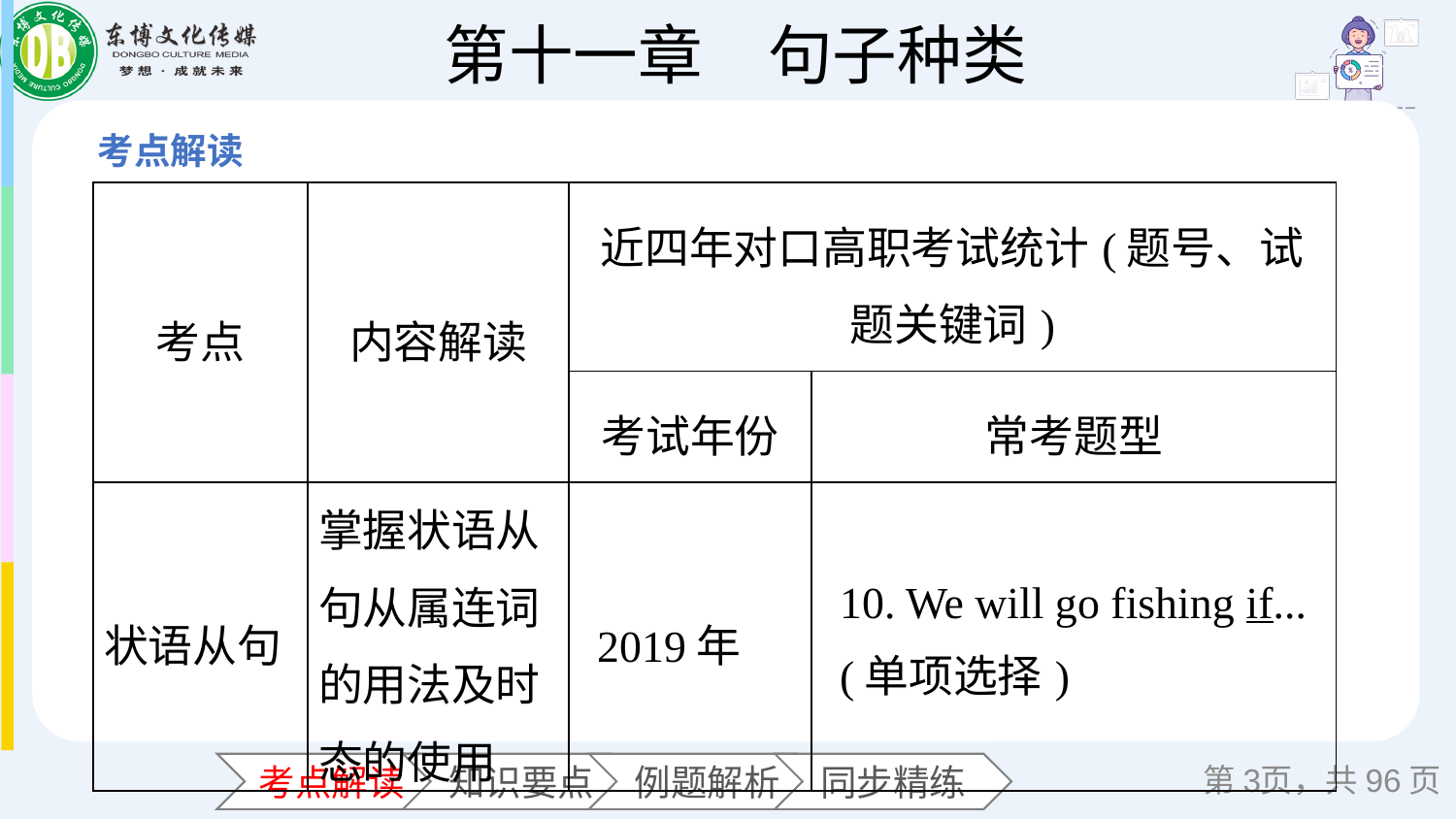

| 考点 | 内容解读 | 近四年对口高职考试统计(题号、试题关键词) |  |
| --- | --- | --- | --- |
|  |  | 考试年份 | 常考题型 |
| 状语从句 | 掌握状语从句从属连词的用法及时态的使用 | 2019年 | 10. We will go fishing if... (单项选择) |
第3页，共96页